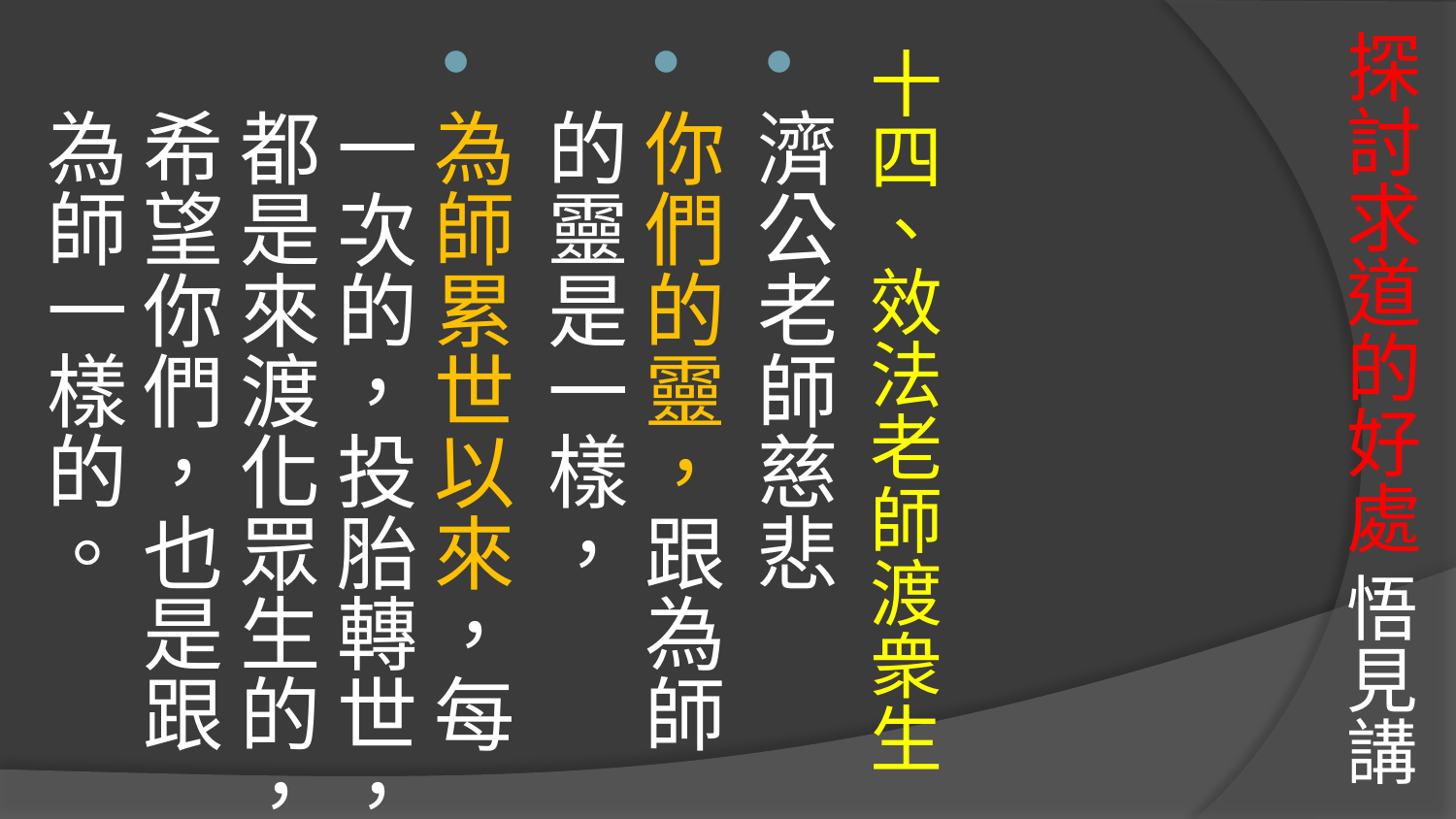

# 探討求道的好處 悟見講
十四、效法老師渡衆生
濟公老師慈悲
你們的靈，跟為師的靈是一樣，
為師累世以來，每一次的，投胎轉世，都是來渡化眾生的，希望你們，也是跟為師一樣的。